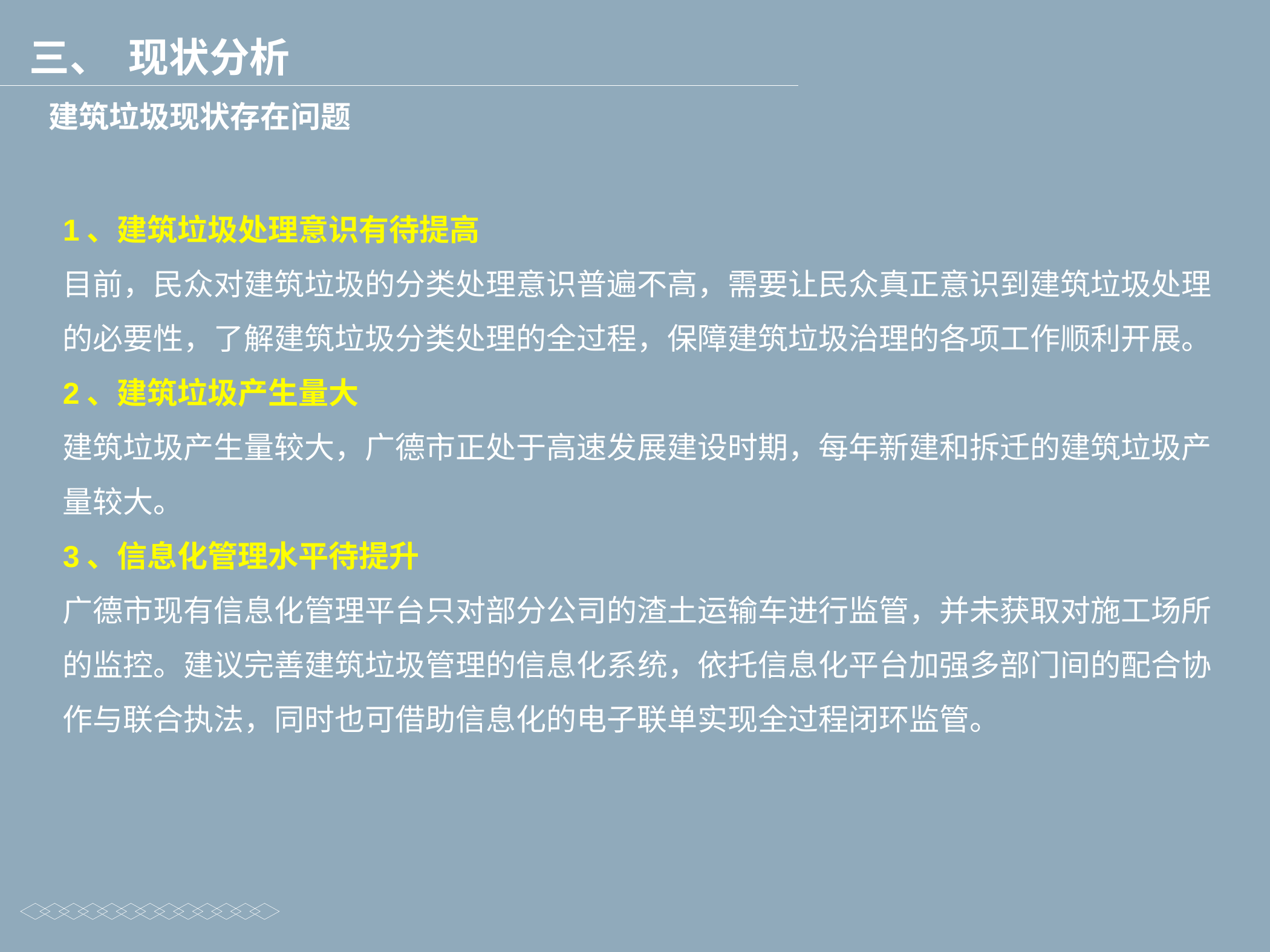

三、  现状分析
建筑垃圾现状存在问题
1、建筑垃圾处理意识有待提高
目前，民众对建筑垃圾的分类处理意识普遍不高，需要让民众真正意识到建筑垃圾处理的必要性，了解建筑垃圾分类处理的全过程，保障建筑垃圾治理的各项工作顺利开展。
2、建筑垃圾产生量大
建筑垃圾产生量较大，广德市正处于高速发展建设时期，每年新建和拆迁的建筑垃圾产量较大。
3、信息化管理水平待提升
广德市现有信息化管理平台只对部分公司的渣土运输车进行监管，并未获取对施工场所的监控。建议完善建筑垃圾管理的信息化系统，依托信息化平台加强多部门间的配合协作与联合执法，同时也可借助信息化的电子联单实现全过程闭环监管。